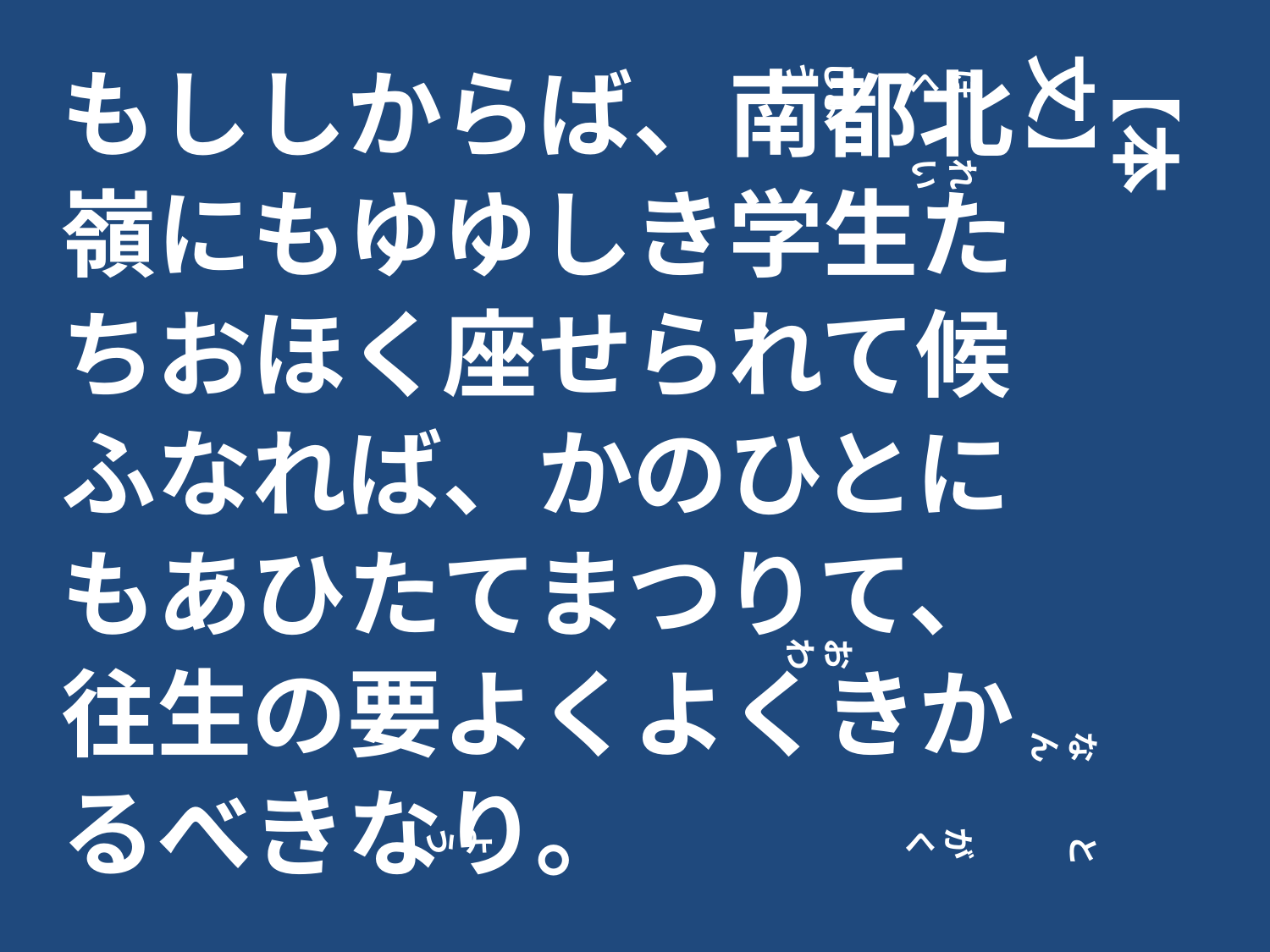

もししからば、南都北嶺にもゆゆしき学生たちおほく座せられて候ふなれば、かのひとにもあひたてまつりて、往生の要よくよくきかるべきなり。
【本文】
しよう
ほく
れい
おわ
なん
よう
がく
と